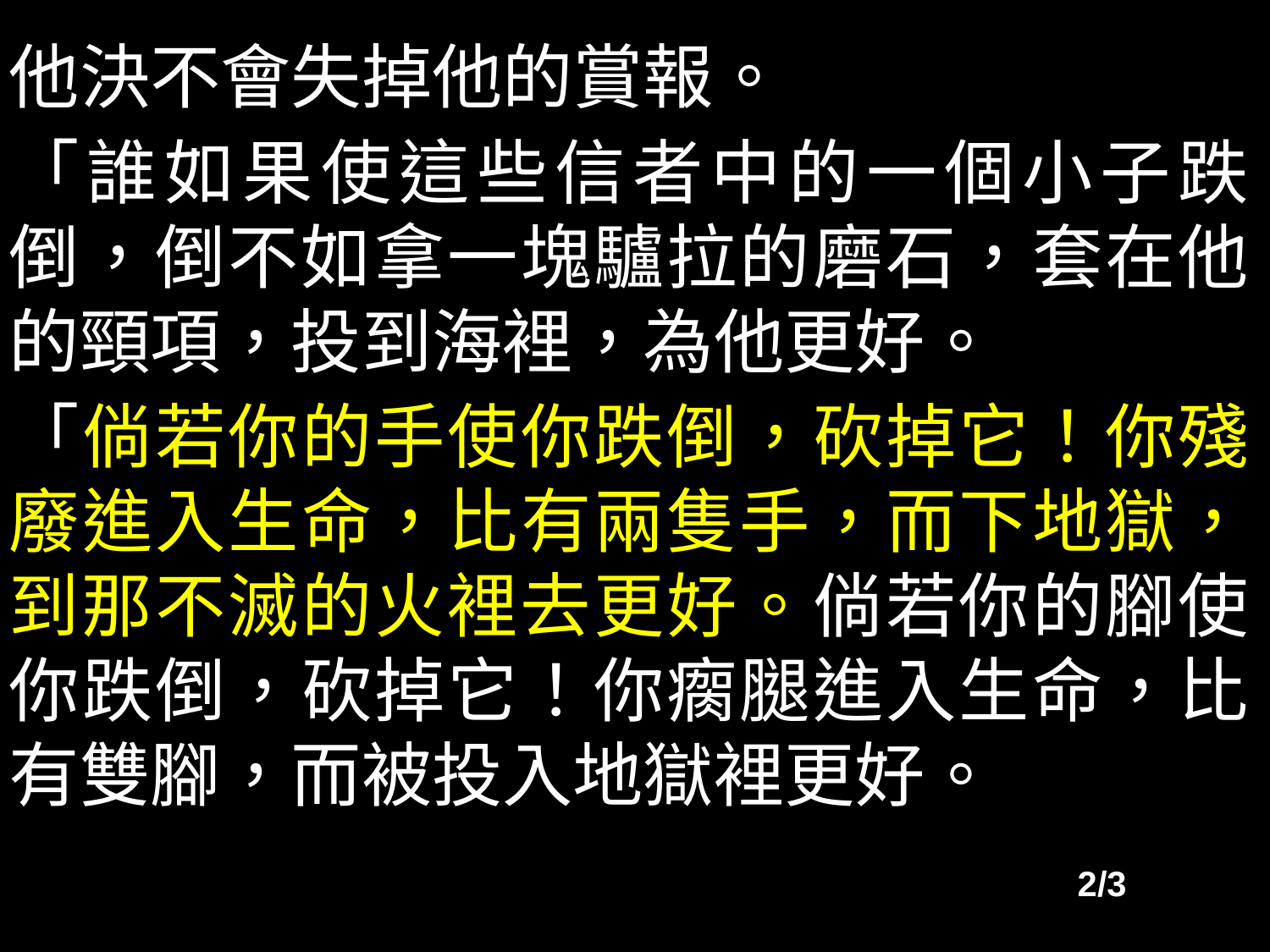

他決不會失掉他的賞報。
「誰如果使這些信者中的一個小子跌倒，倒不如拿一塊驢拉的磨石，套在他的頸項，投到海裡，為他更好。
「倘若你的手使你跌倒，砍掉它！你殘廢進入生命，比有兩隻手，而下地獄，到那不滅的火裡去更好。倘若你的腳使你跌倒，砍掉它！你瘸腿進入生命，比有雙腳，而被投入地獄裡更好。

2/3